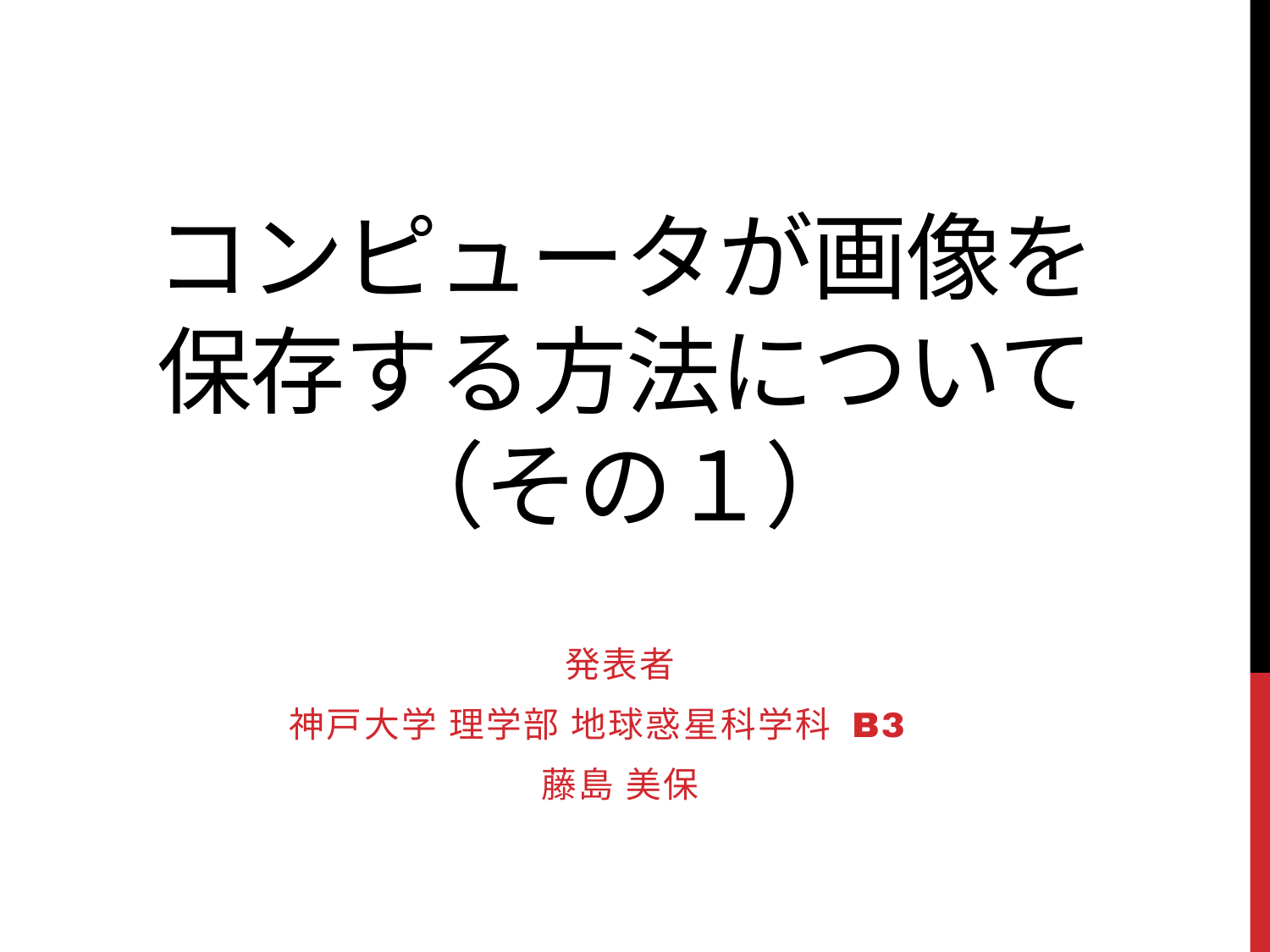

# コンピュータが画像を 保存する方法について （その１）
発表者
神戸大学 理学部 地球惑星科学科 B3
藤島 美保